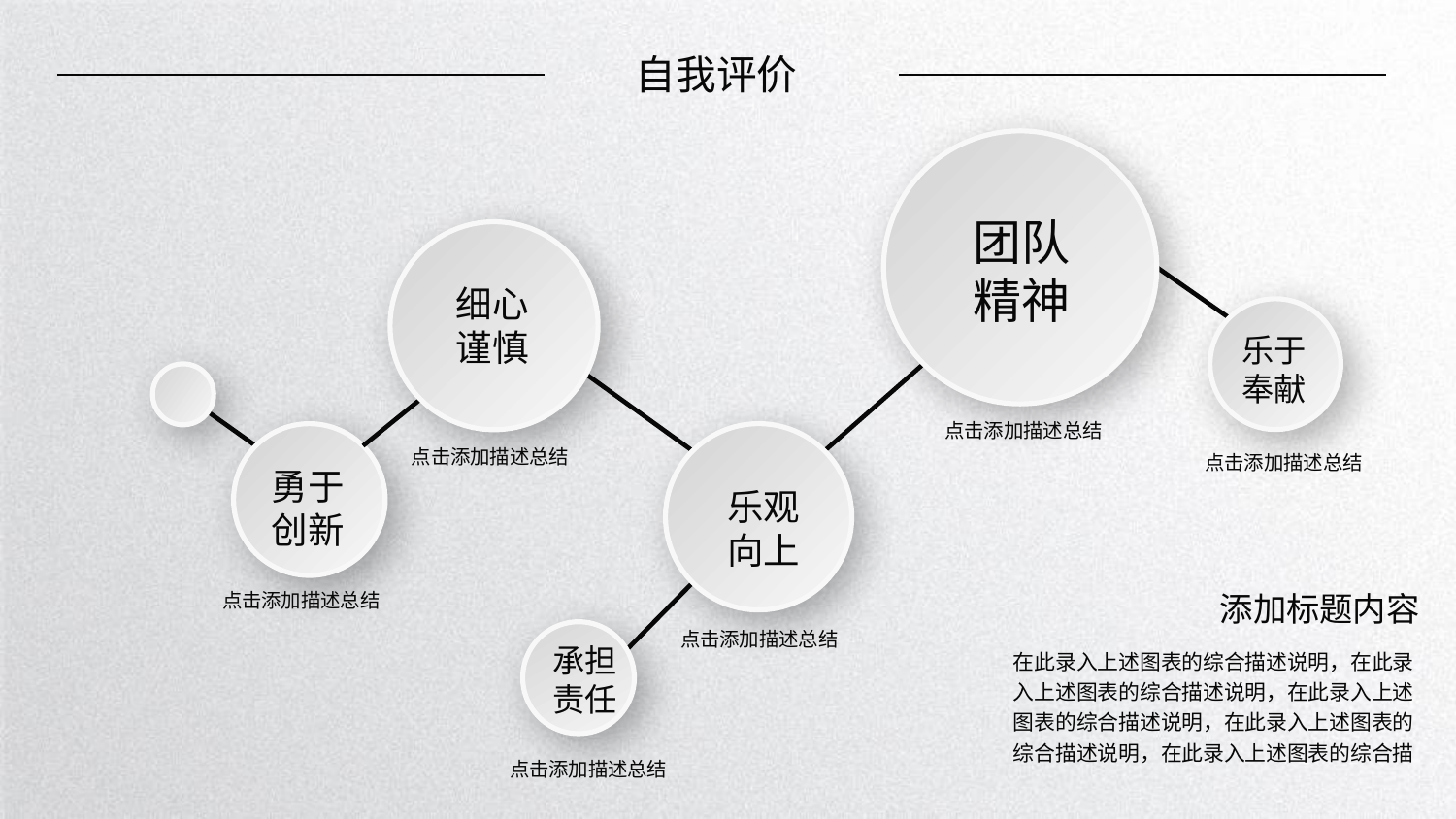

自我评价

团队
精神

细心谨慎

乐于奉献

点击添加描述总结

乐观向上

勇于创新
点击添加描述总结
点击添加描述总结
点击添加描述总结
添加标题内容
点击添加描述总结

承担责任
在此录入上述图表的综合描述说明，在此录入上述图表的综合描述说明，在此录入上述图表的综合描述说明，在此录入上述图表的综合描述说明，在此录入上述图表的综合描
点击添加描述总结
延时演讲文字，不用可删除